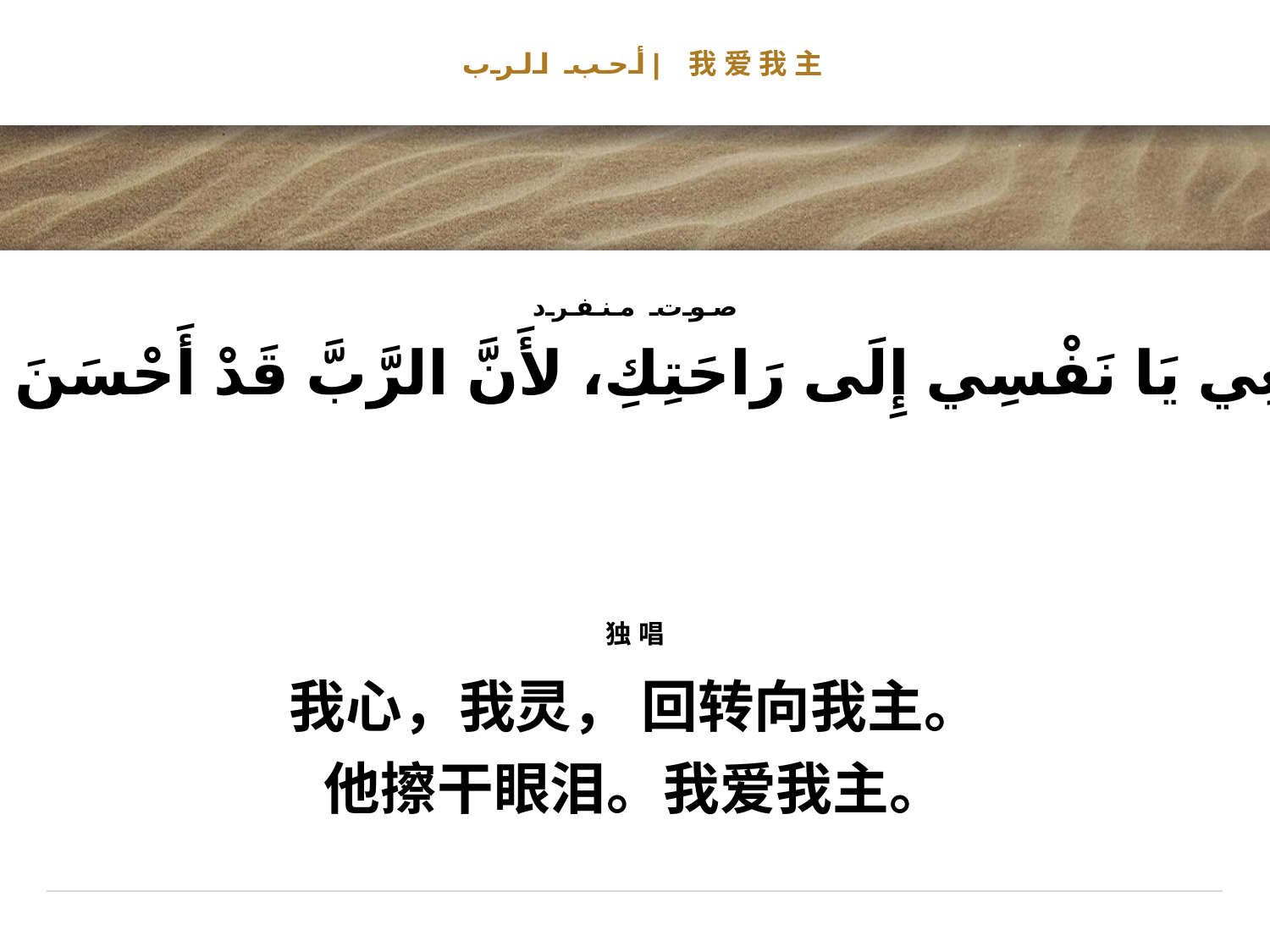

# أحب الرب| 我爱我主
صوت منفرد
7ارْجِعِي يَا نَفْسِي إِلَى رَاحَتِكِ، لأَنَّ الرَّبَّ قَدْ أَحْسَنَ إِلَيْكِ.
独唱
我心，我灵， 回转向我主。
他擦干眼泪。我爱我主。